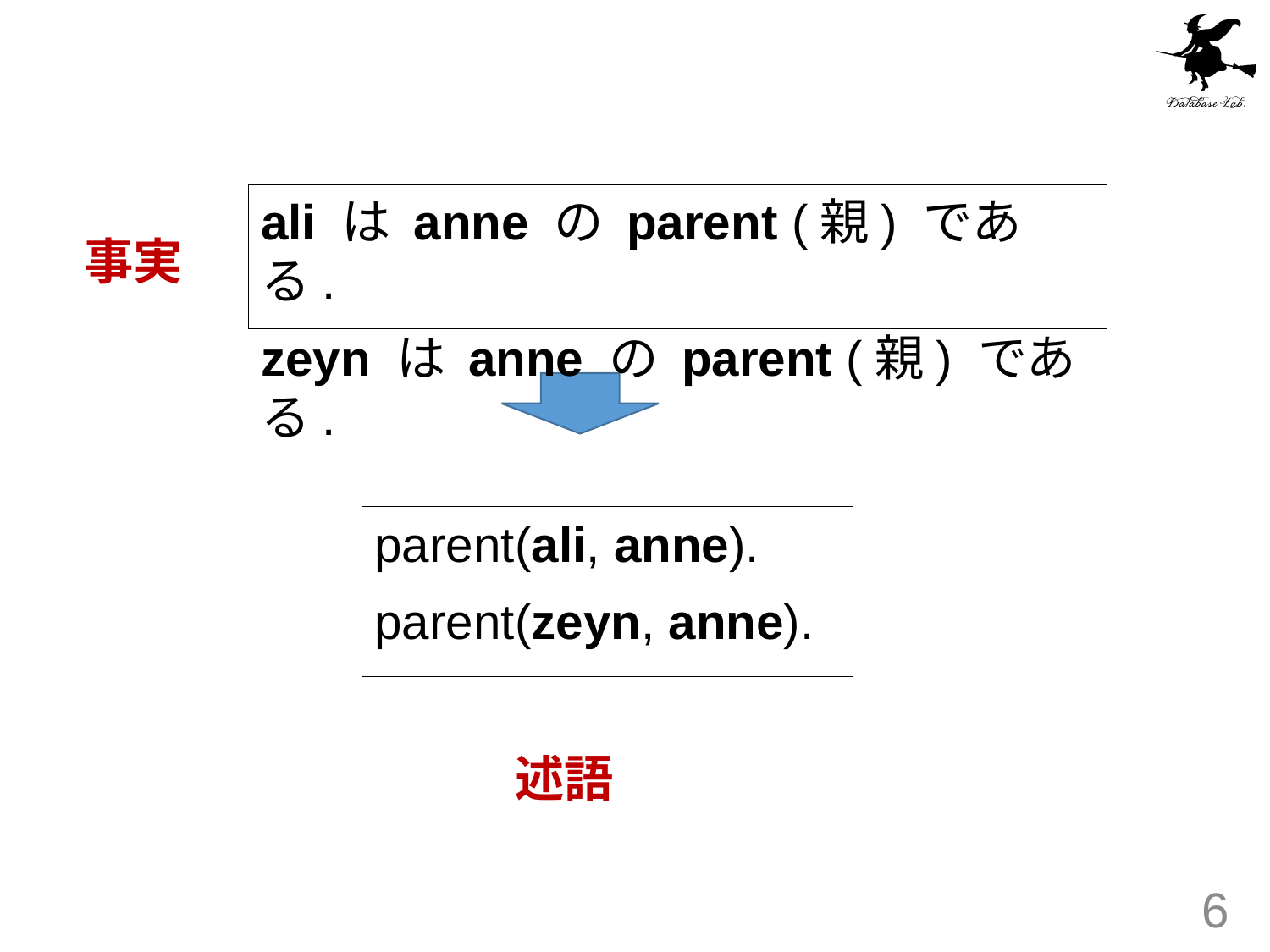

ali は anne の parent (親) である.
zeyn は anne の parent (親) である.
事実

parent(ali, anne).
parent(zeyn, anne).
述語
6